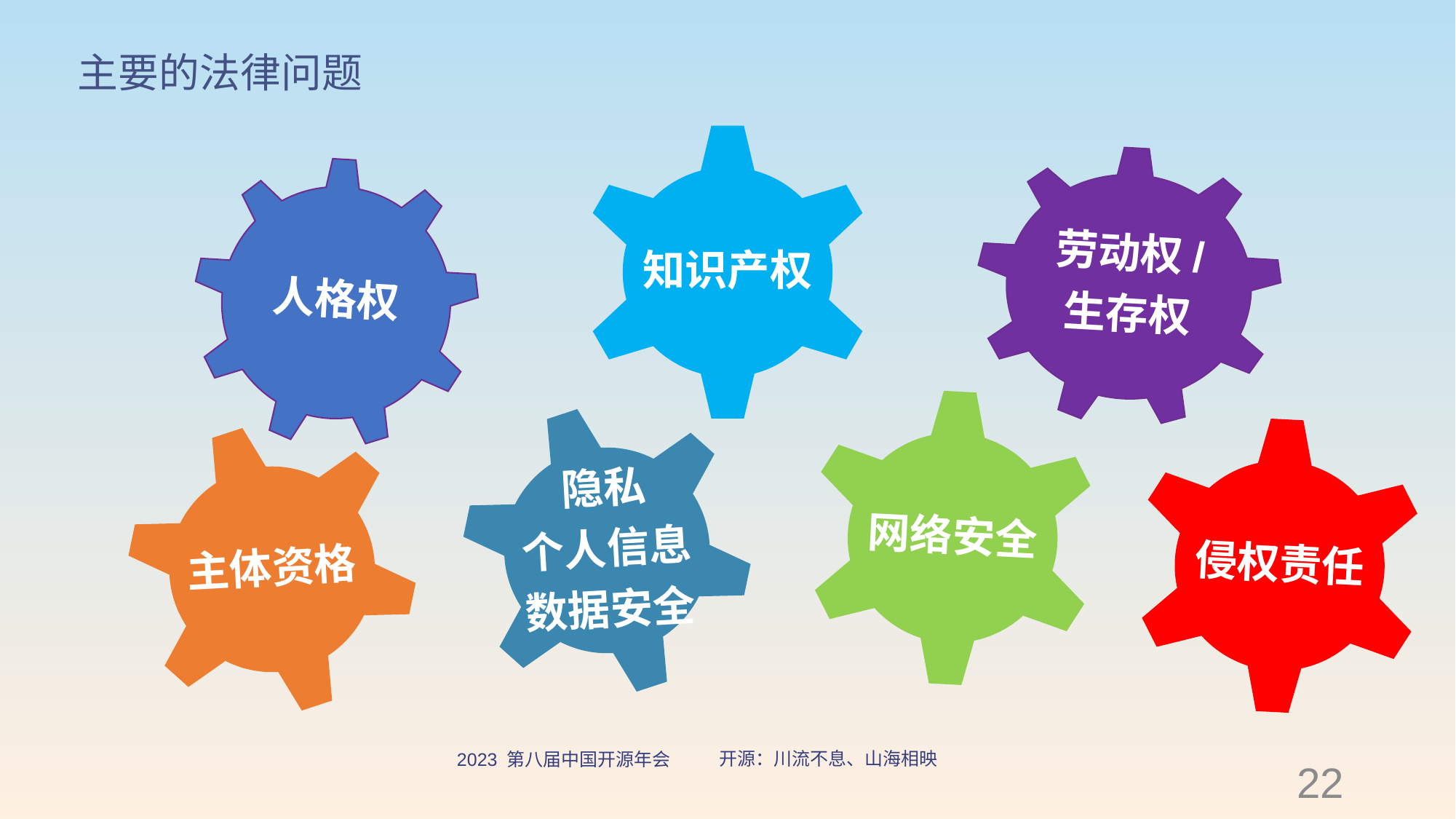

# 主要的法律问题
知识产权
劳动权/
生存权
人格权
隐私
个人信息
数据安全
网络安全
主体资格
侵权责任
22